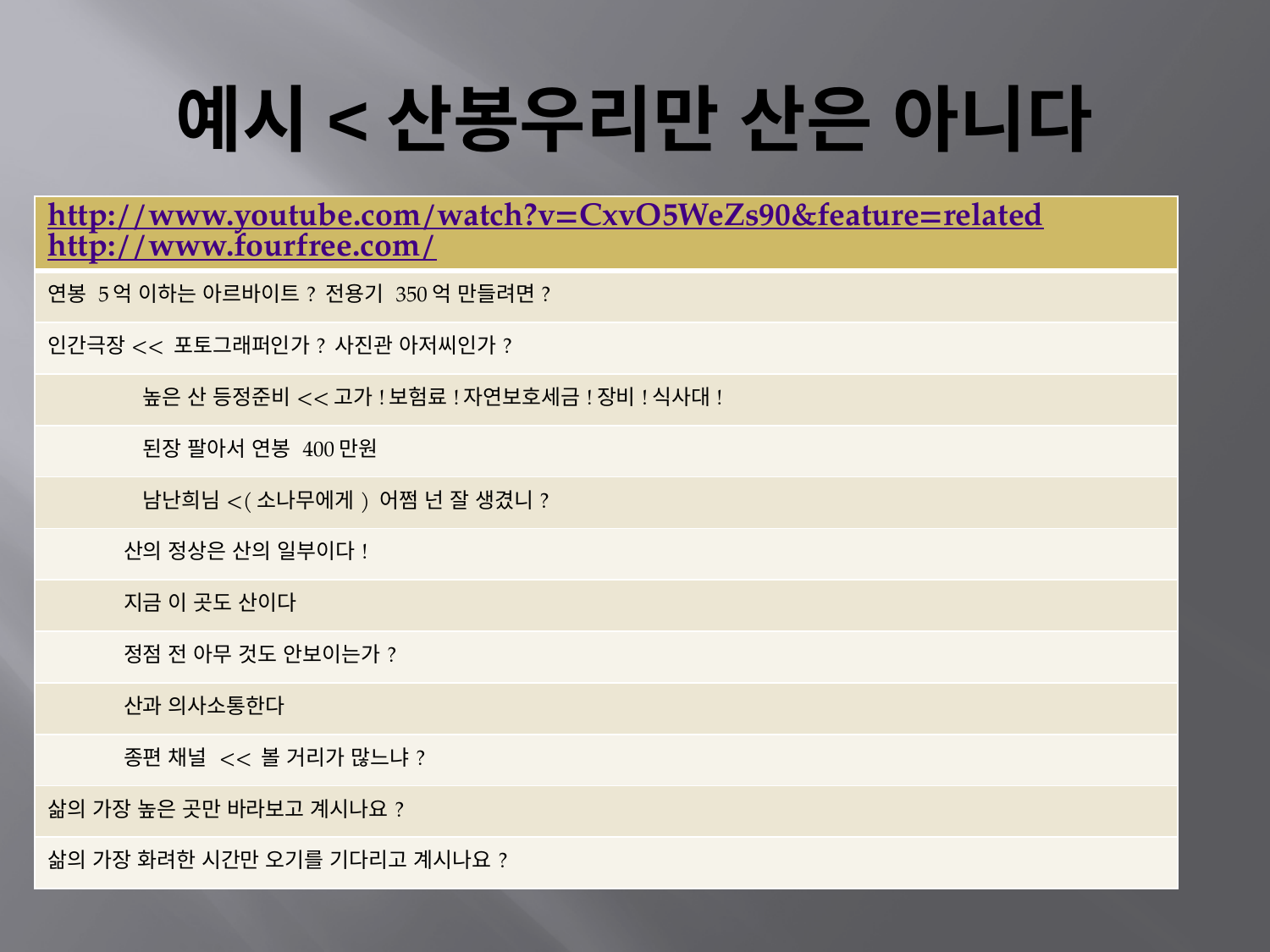

# 예시<산봉우리만 산은 아니다
| http://www.youtube.com/watch?v=CxvO5WeZs90&feature=related http://www.fourfree.com/ |
| --- |
| 연봉 5억 이하는 아르바이트? 전용기 350억 만들려면? |
| 인간극장<< 포토그래퍼인가? 사진관 아저씨인가? |
| 높은 산 등정준비<<고가!보험료!자연보호세금!장비!식사대! |
| 된장 팔아서 연봉 400만원 |
| 남난희님<(소나무에게) 어쩜 넌 잘 생겼니? |
| 산의 정상은 산의 일부이다! |
| 지금 이 곳도 산이다 |
| 정점 전 아무 것도 안보이는가? |
| 산과 의사소통한다 |
| 종편 채널 << 볼 거리가 많느냐? |
| 삶의 가장 높은 곳만 바라보고 계시나요? |
| 삶의 가장 화려한 시간만 오기를 기다리고 계시나요? |